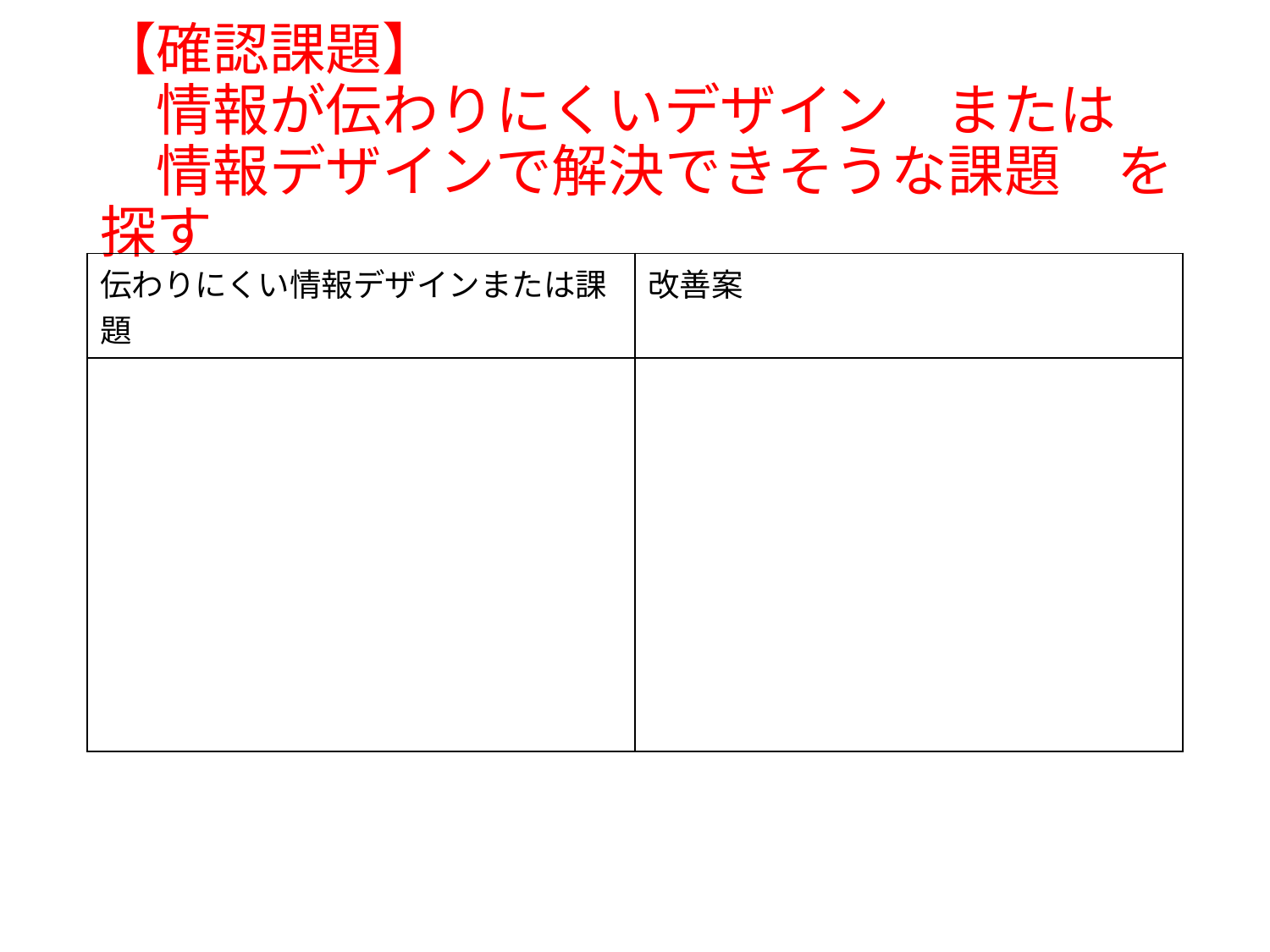

# 【確認課題】 　情報が伝わりにくいデザイン　または 　情報デザインで解決できそうな課題　を探す
| 伝わりにくい情報デザインまたは課題 | 改善案 |
| --- | --- |
|  |  |